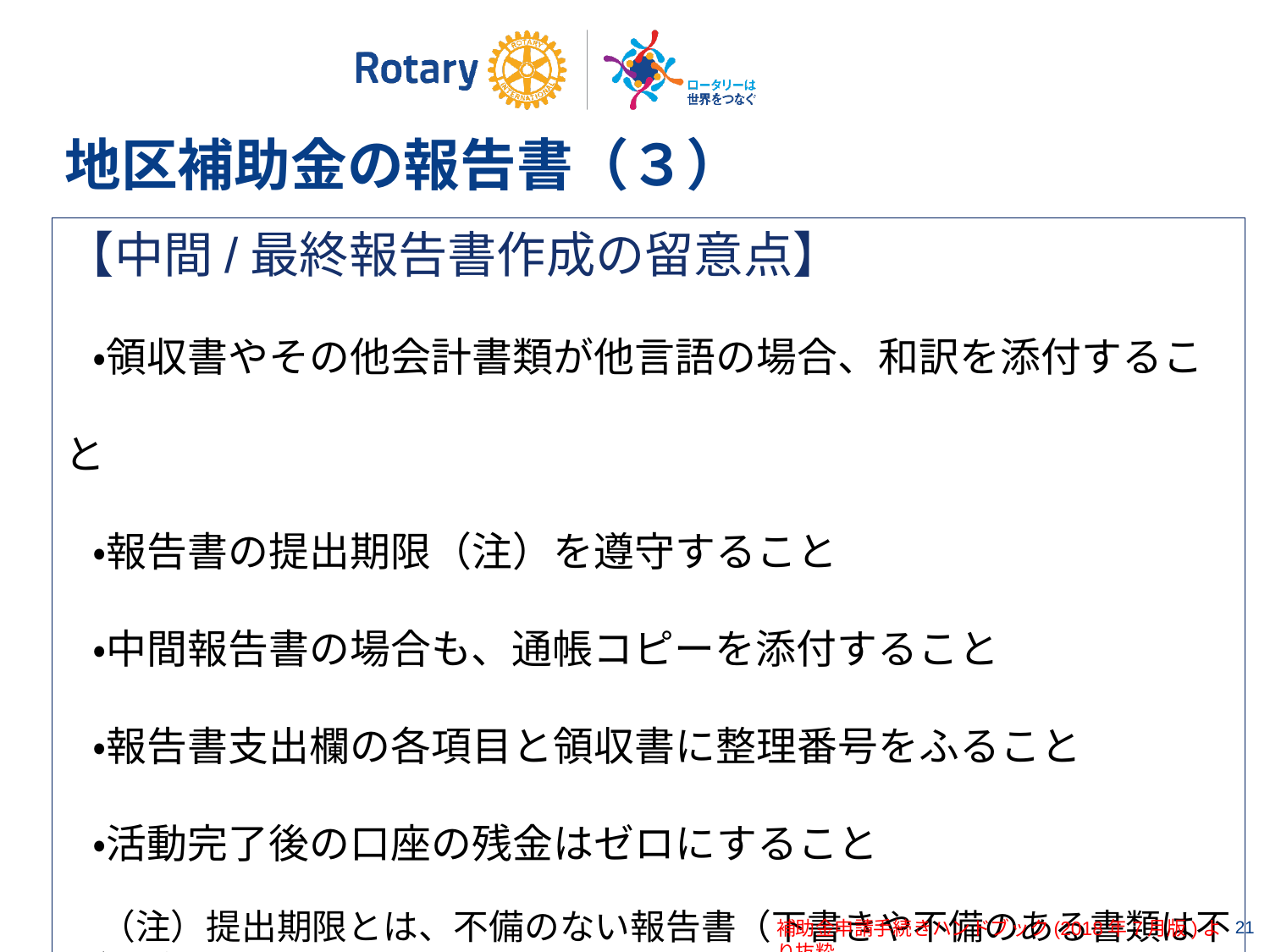

地区補助金の報告書（３）
【中間/最終報告書作成の留意点】
  ・領収書やその他会計書類が他言語の場合、和訳を添付すること
  ・報告書の提出期限（注）を遵守すること
  ・中間報告書の場合も、通帳コピーを添付すること
  ・報告書支出欄の各項目と領収書に整理番号をふること
  ・活動完了後の口座の残金はゼロにすること

　（注）提出期限とは、不備のない報告書（下書きや不備のある書類は不可）が
　　　　地区財団委員会に受理されるべき期限です（補助金受領後、6ヶ月以内）
21
補助金申請手続きハンドブック(2018年7月版)より抜粋